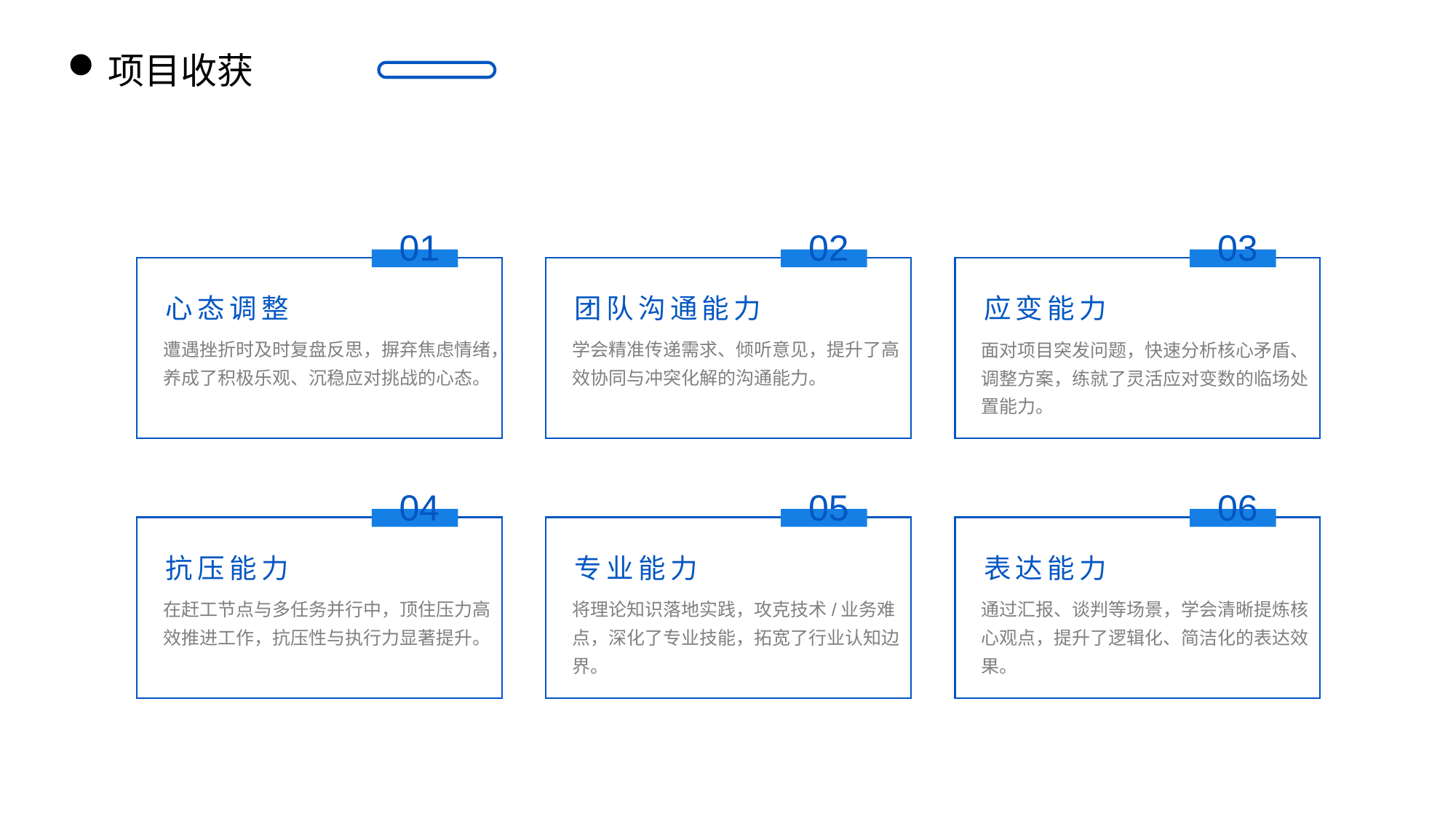

项目收获

01
02
03

心态调整
团队沟通能力
应变能力
遭遇挫折时及时复盘反思，摒弃焦虑情绪，养成了积极乐观、沉稳应对挑战的心态。
学会精准传递需求、倾听意见，提升了高效协同与冲突化解的沟通能力。
面对项目突发问题，快速分析核心矛盾、调整方案，练就了灵活应对变数的临场处置能力。
04
05
06

抗压能力
专业能力
表达能力
在赶工节点与多任务并行中，顶住压力高效推进工作，抗压性与执行力显著提升。
将理论知识落地实践，攻克技术/业务难点，深化了专业技能，拓宽了行业认知边界。
通过汇报、谈判等场景，学会清晰提炼核心观点，提升了逻辑化、简洁化的表达效果。